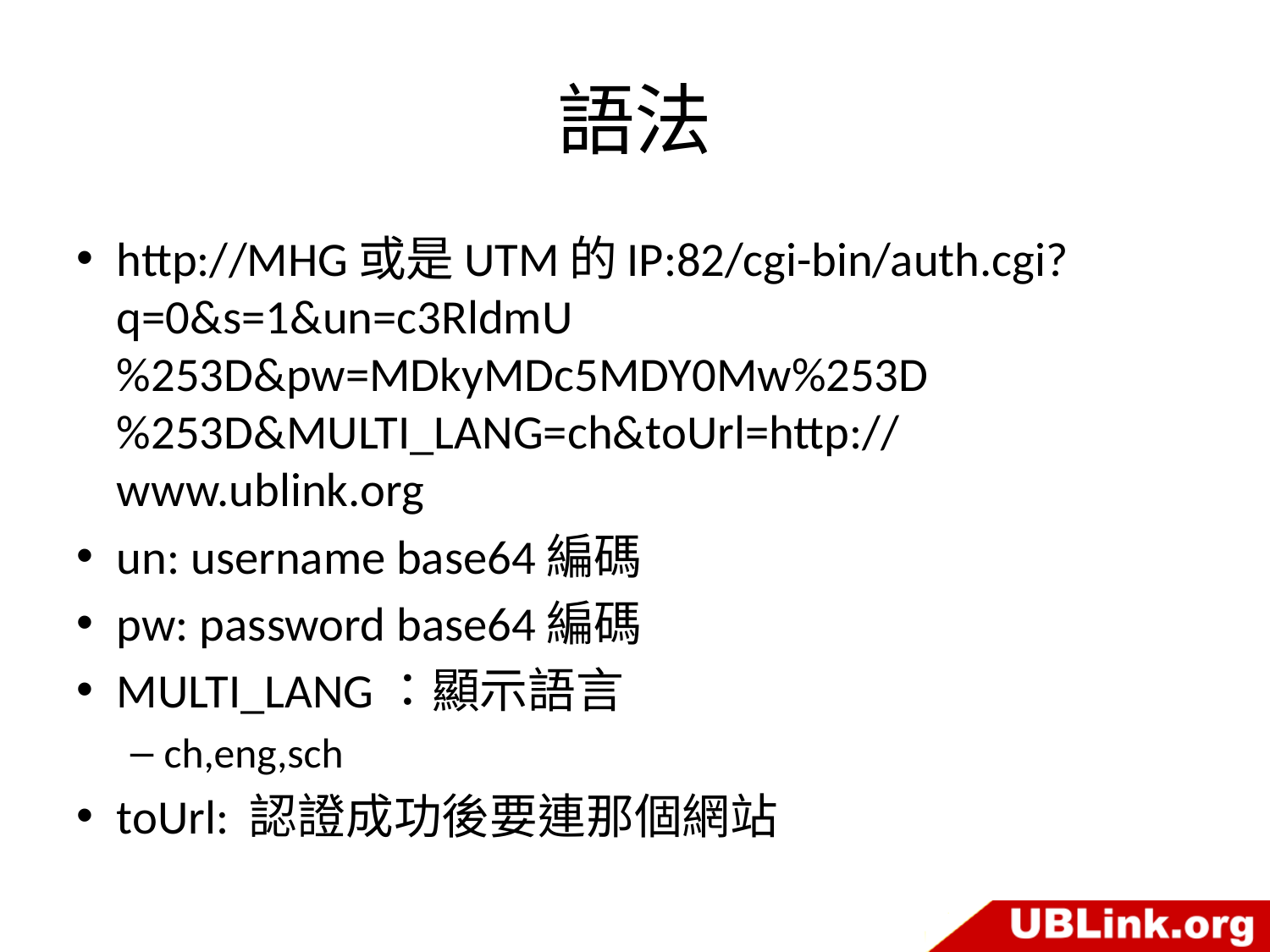

# 語法
http://MHG或是UTM的IP:82/cgi-bin/auth.cgi?q=0&s=1&un=c3RldmU%253D&pw=MDkyMDc5MDY0Mw%253D%253D&MULTI_LANG=ch&toUrl=http://www.ublink.org
un: username base64編碼
pw: password base64編碼
MULTI_LANG：顯示語言
ch,eng,sch
toUrl: 認證成功後要連那個網站